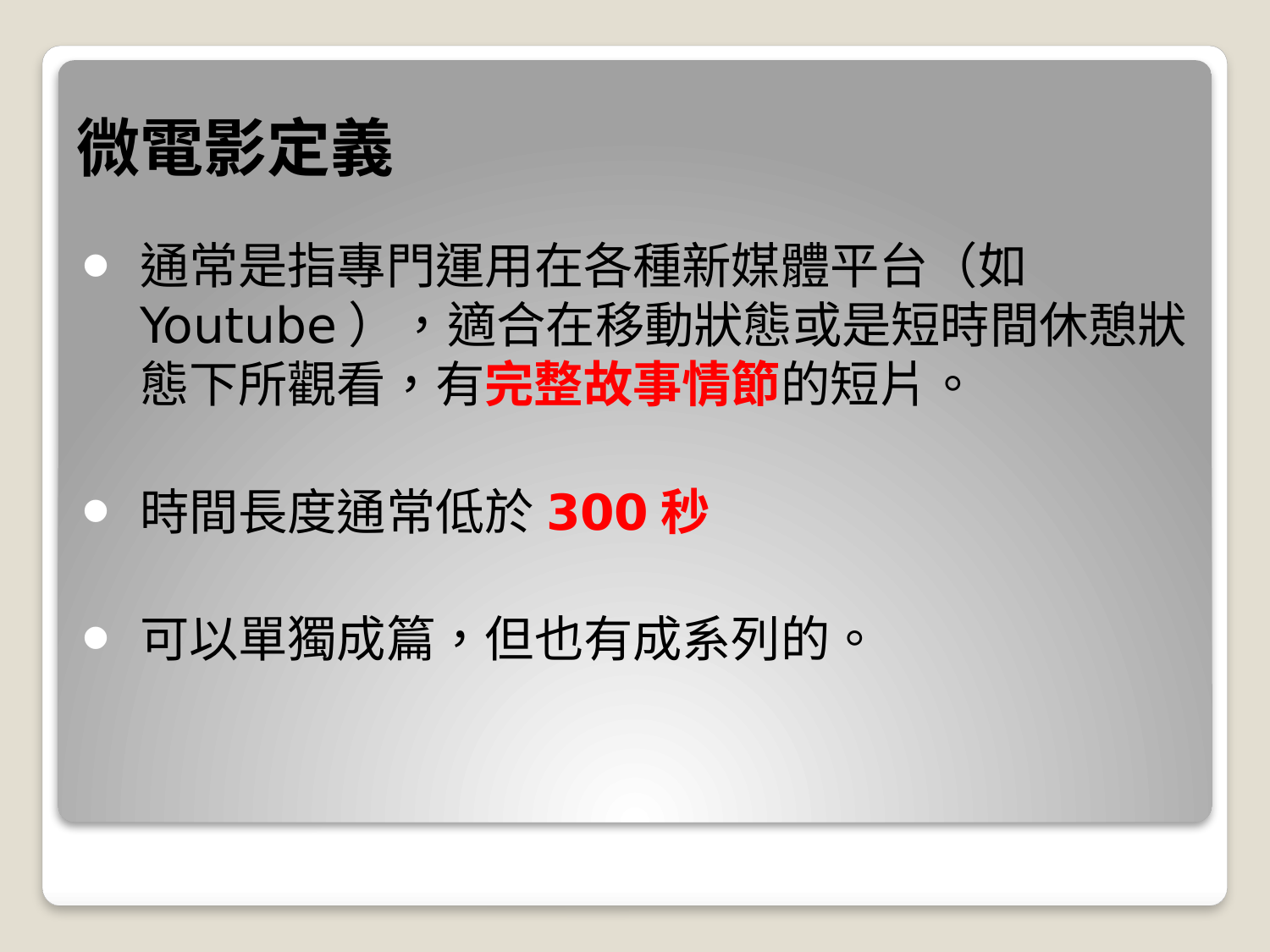

# 微電影定義
通常是指專門運用在各種新媒體平台（如Youtube），適合在移動狀態或是短時間休憩狀態下所觀看，有完整故事情節的短片。

時間長度通常低於300秒

可以單獨成篇，但也有成系列的。